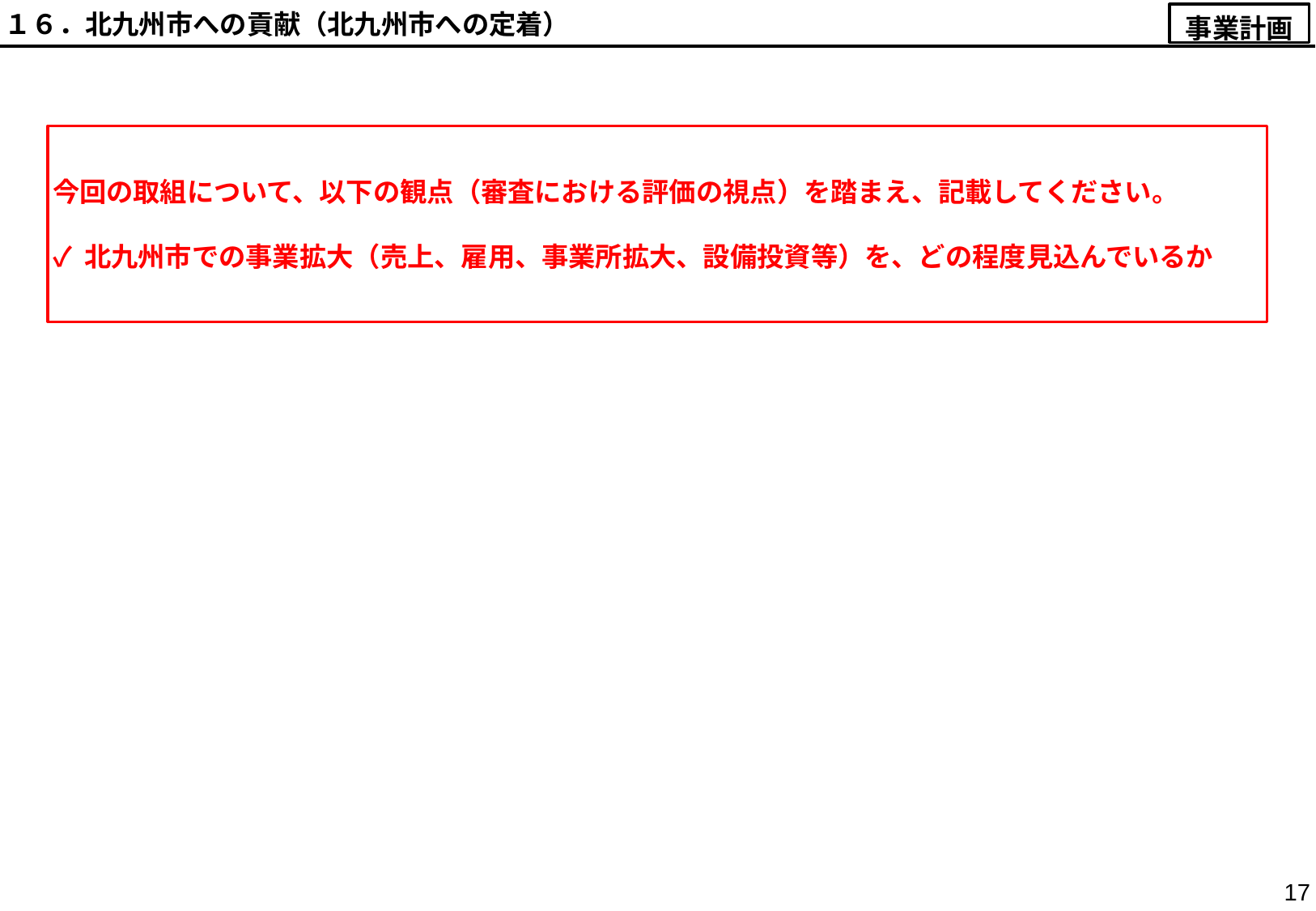

１６．北九州市への貢献（北九州市への定着）
事業計画
今回の取組について、以下の観点（審査における評価の視点）を踏まえ、記載してください。

✓ 北九州市での事業拡大（売上、雇用、事業所拡大、設備投資等）を、どの程度見込んでいるか
17